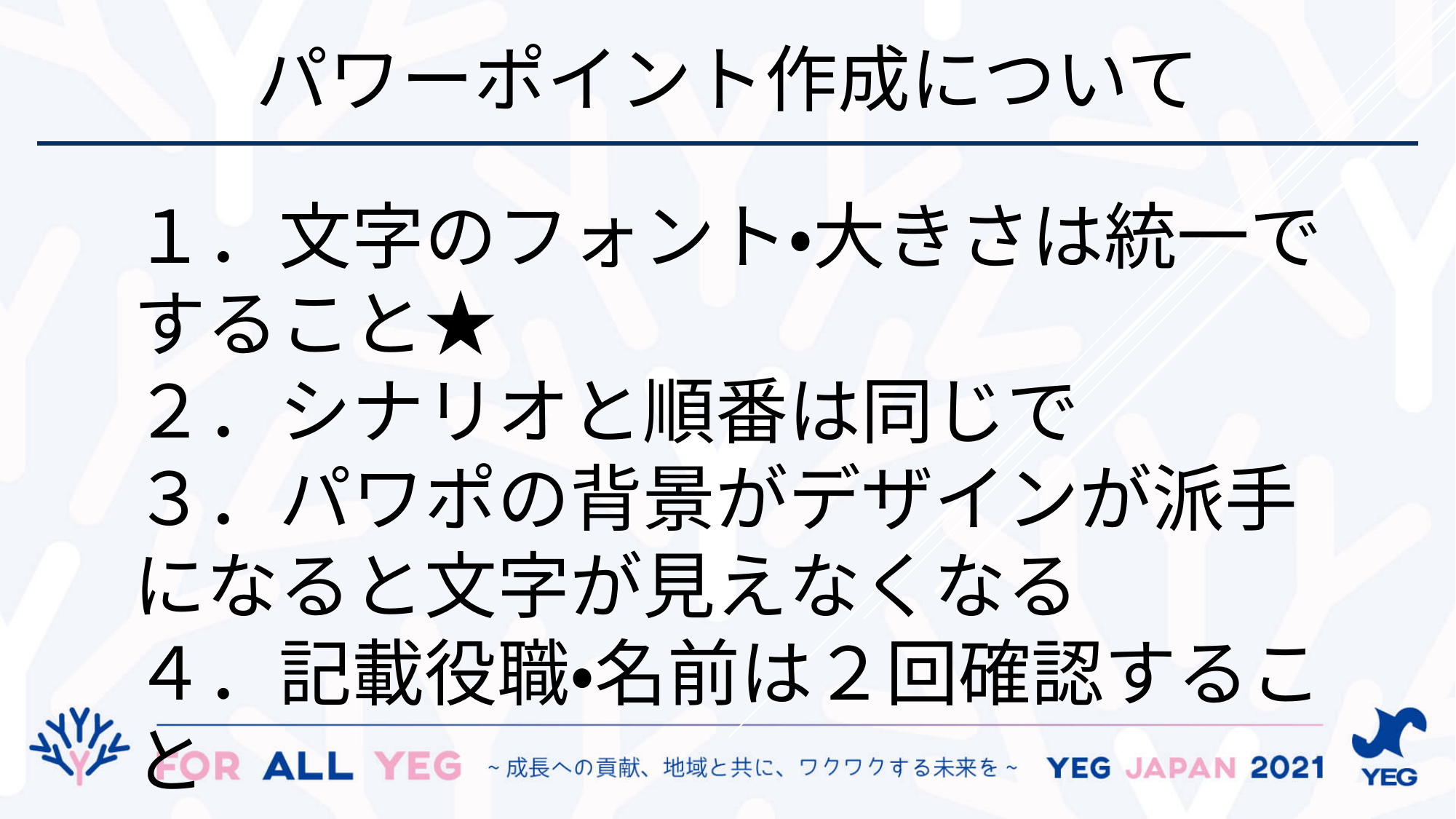

パワーポイント作成について
１．文字のフォント・大きさは統一ですること★
２．シナリオと順番は同じで
３．パワポの背景がデザインが派手になると文字が見えなくなる
４．記載役職・名前は２回確認すること